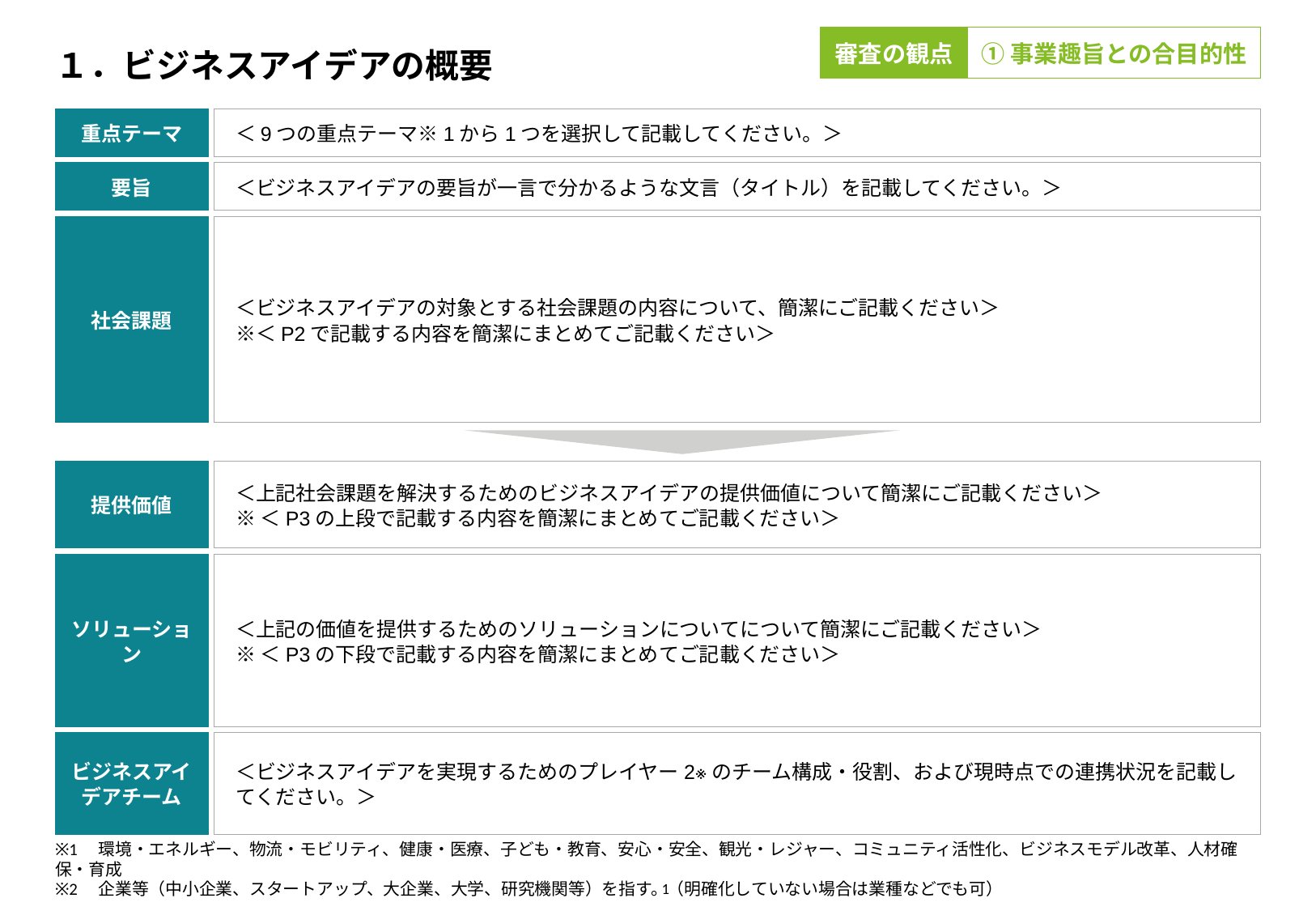

# １．ビジネスアイデアの概要
審査の観点
①事業趣旨との合目的性
重点テーマ
＜9つの重点テーマ※1から1つを選択して記載してください。＞
要旨
＜ビジネスアイデアの要旨が一言で分かるような文言（タイトル）を記載してください。＞
社会課題
＜ビジネスアイデアの対象とする社会課題の内容について、簡潔にご記載ください＞
※＜P2で記載する内容を簡潔にまとめてご記載ください＞

提供価値
＜上記社会課題を解決するためのビジネスアイデアの提供価値について簡潔にご記載ください＞
※＜P3の上段で記載する内容を簡潔にまとめてご記載ください＞
ソリューション
＜上記の価値を提供するためのソリューションについてについて簡潔にご記載ください＞
※＜P3の下段で記載する内容を簡潔にまとめてご記載ください＞
ビジネスアイデアチーム
＜ビジネスアイデアを実現するためのプレイヤー2※のチーム構成・役割、および現時点での連携状況を記載してください。＞
※1　環境・エネルギー、物流・モビリティ、健康・医療、子ども・教育、安心・安全、観光・レジャー、コミュニティ活性化、ビジネスモデル改革、人材確保・育成
※2　企業等（中小企業、スタートアップ、大企業、大学、研究機関等）を指す。（明確化していない場合は業種などでも可）
1